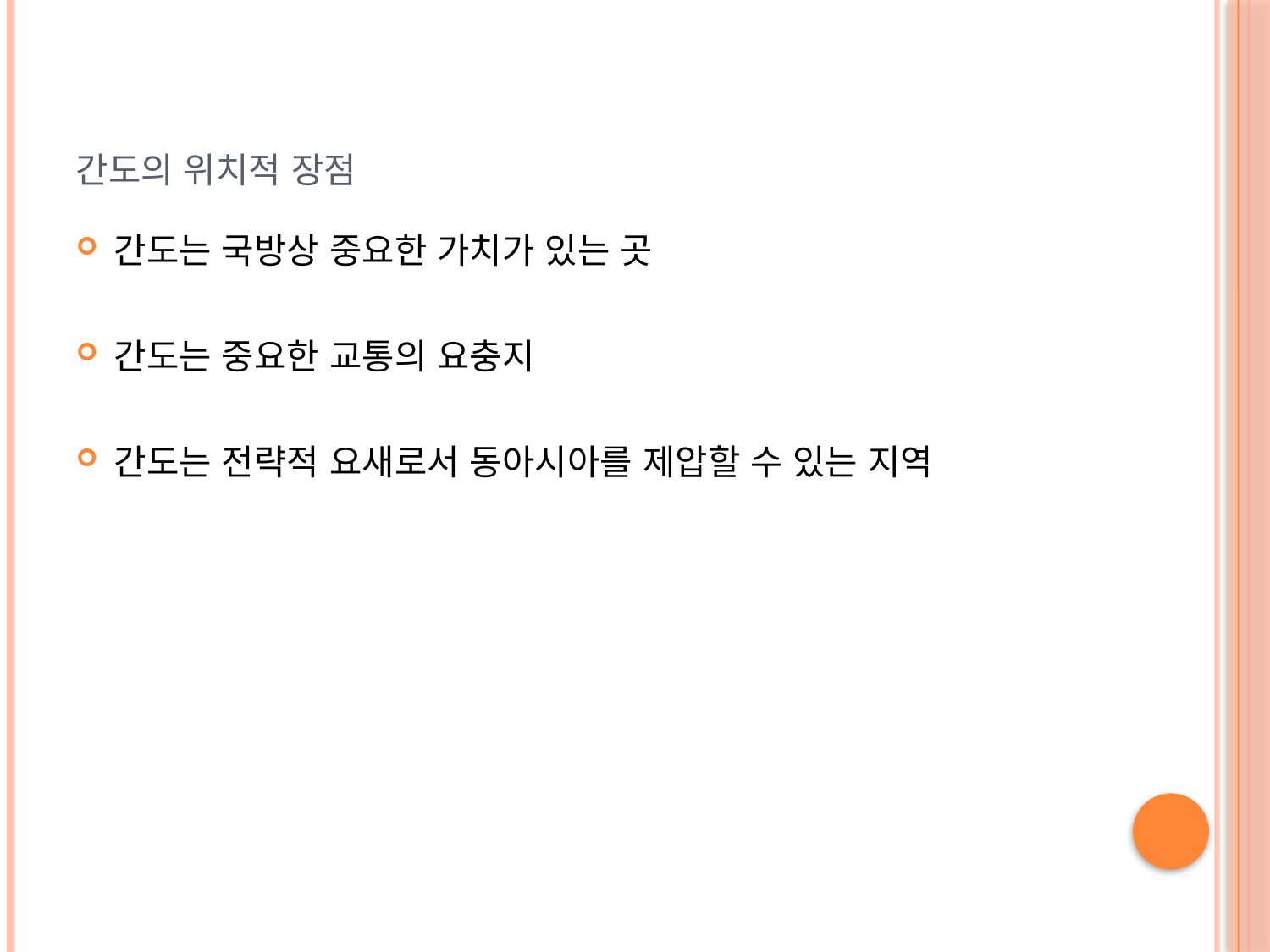

# 간도의 위치적 장점
간도는 국방상 중요한 가치가 있는 곳

간도는 중요한 교통의 요충지

간도는 전략적 요새로서 동아시아를 제압할 수 있는 지역